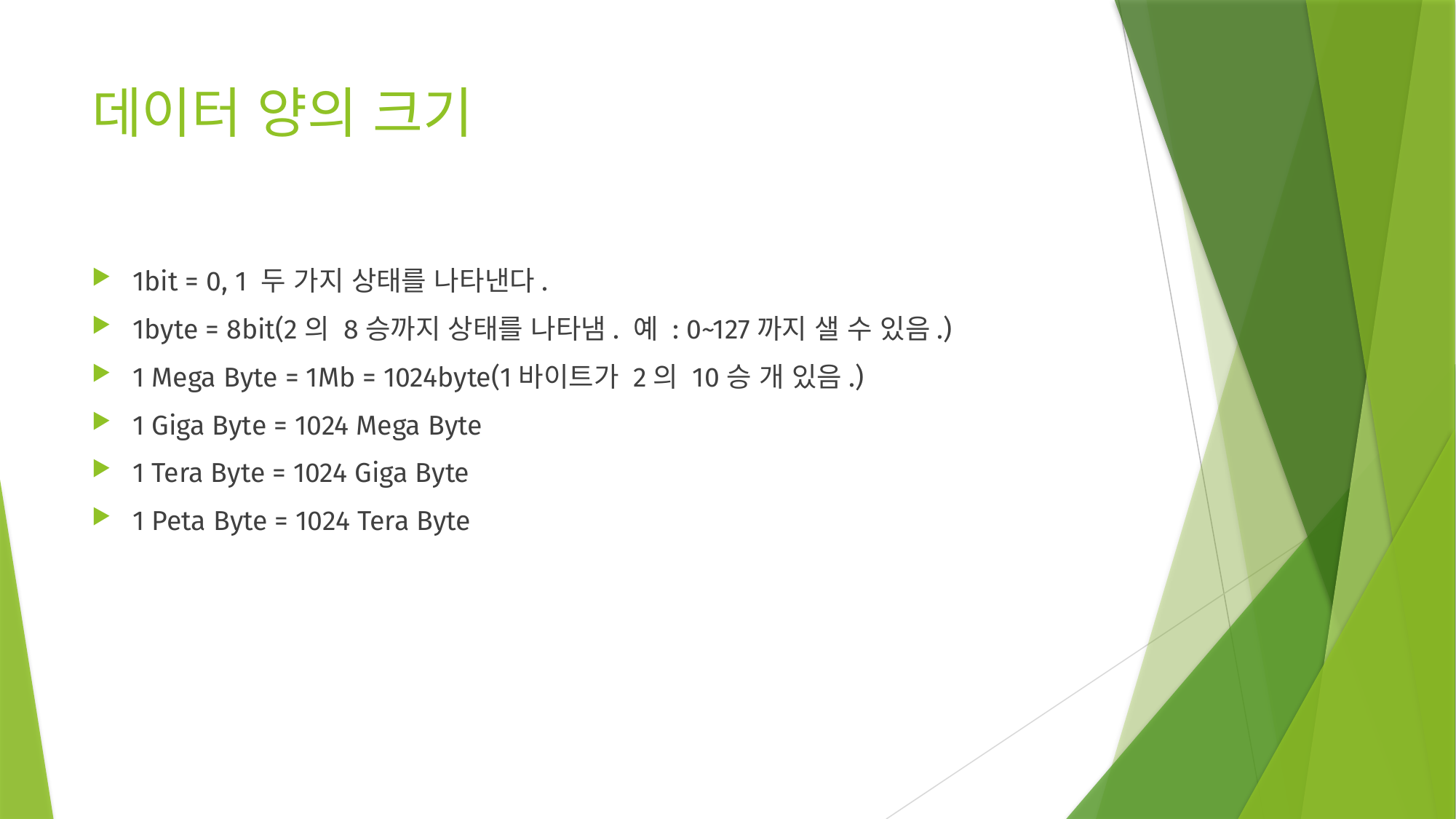

# 데이터 양의 크기
1bit = 0, 1 두 가지 상태를 나타낸다.
1byte = 8bit(2의 8승까지 상태를 나타냄. 예 : 0~127까지 샐 수 있음.)
1 Mega Byte = 1Mb = 1024byte(1바이트가 2의 10승 개 있음.)
1 Giga Byte = 1024 Mega Byte
1 Tera Byte = 1024 Giga Byte
1 Peta Byte = 1024 Tera Byte